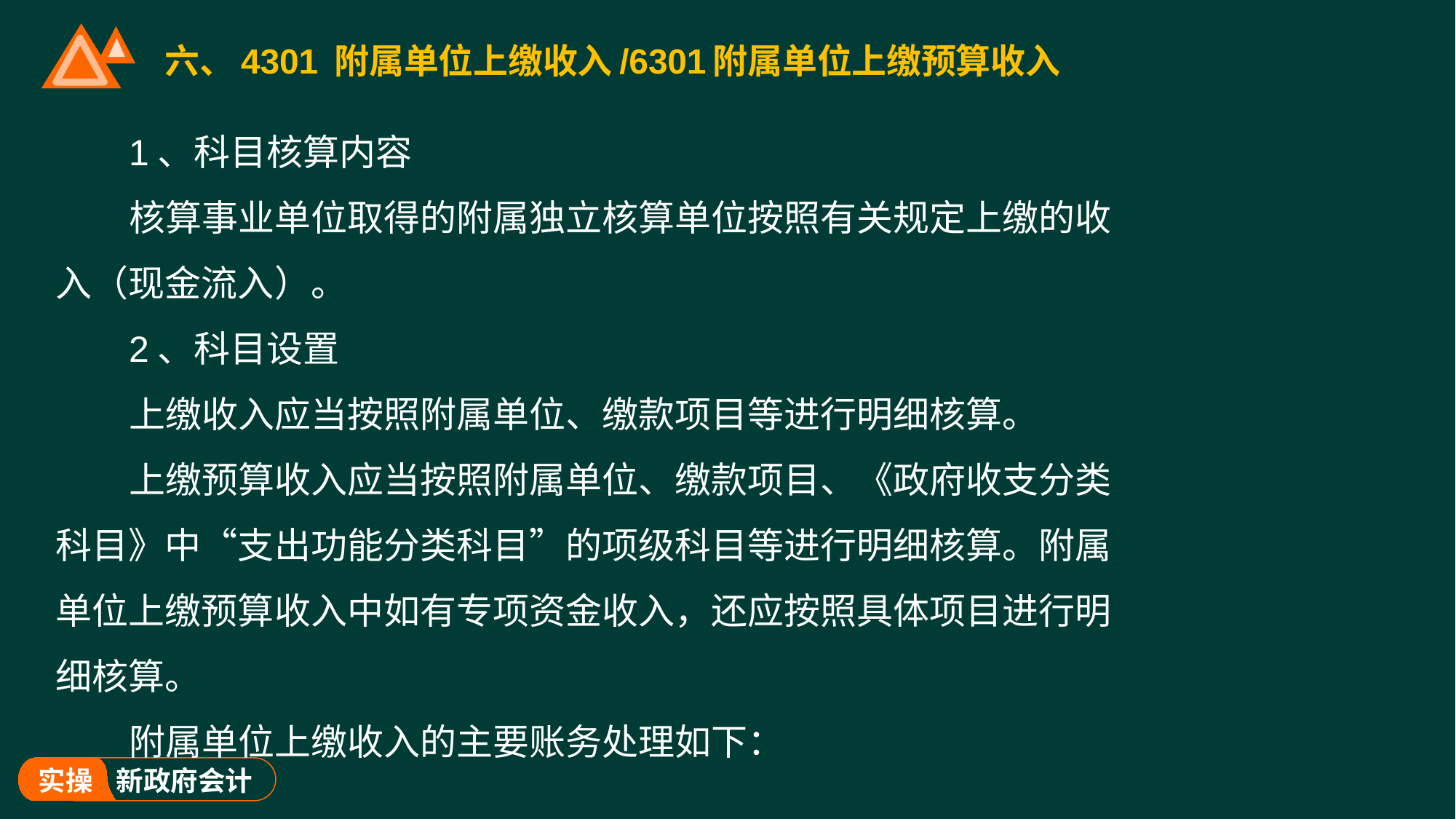

# 六、4301 附属单位上缴收入/6301附属单位上缴预算收入
1、科目核算内容
核算事业单位取得的附属独立核算单位按照有关规定上缴的收入（现金流入）。
2、科目设置
上缴收入应当按照附属单位、缴款项目等进行明细核算。
上缴预算收入应当按照附属单位、缴款项目、《政府收支分类科目》中“支出功能分类科目”的项级科目等进行明细核算。附属单位上缴预算收入中如有专项资金收入，还应按照具体项目进行明细核算。
附属单位上缴收入的主要账务处理如下：